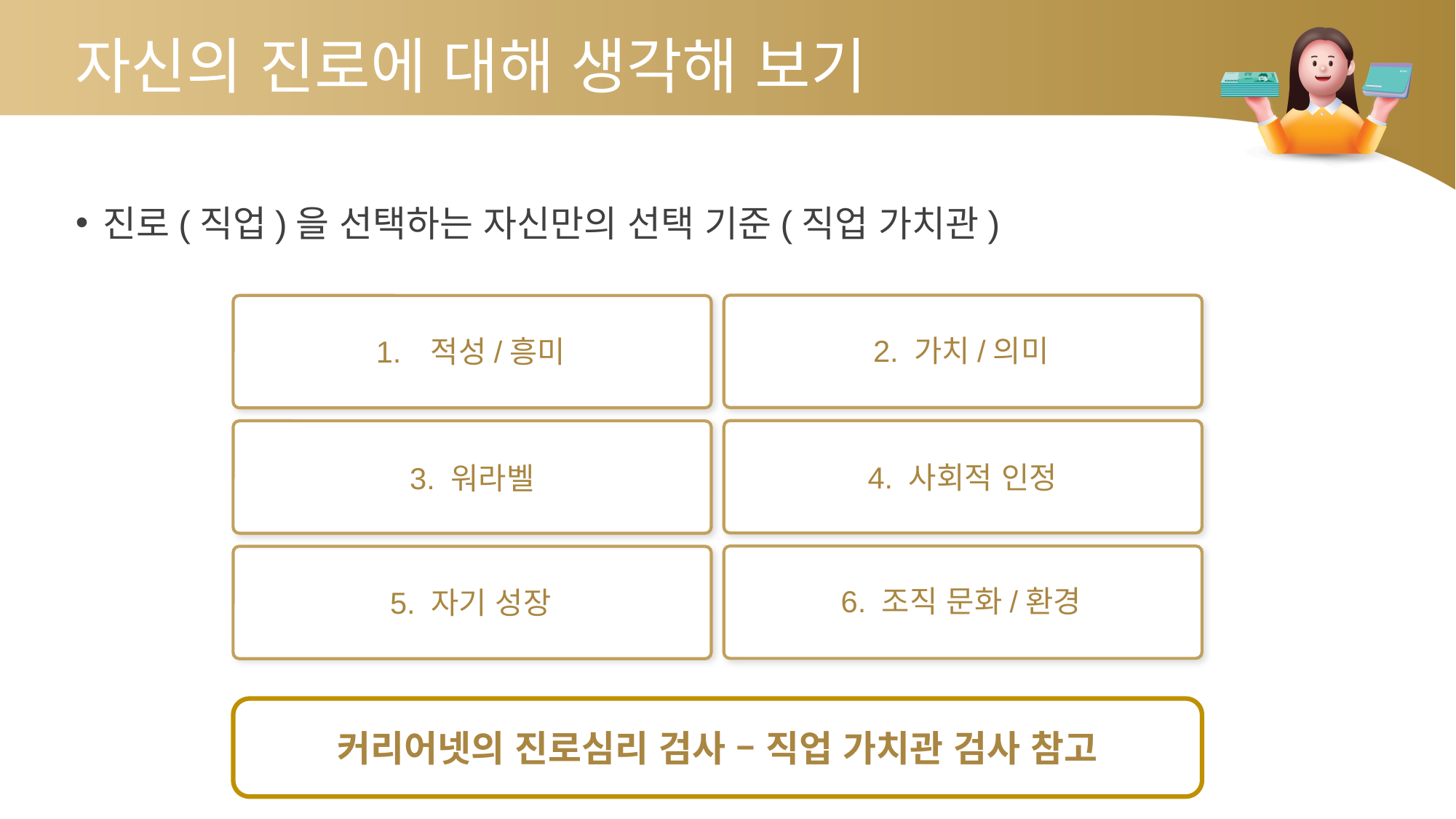

자신의 진로에 대해 생각해 보기
진로(직업)을 선택하는 자신만의 선택 기준(직업 가치관)

2. 가치/의미
적성/흥미

4. 사회적 인정
3. 워라벨

6. 조직 문화/환경
5. 자기 성장
커리어넷의 진로심리 검사 – 직업 가치관 검사 참고